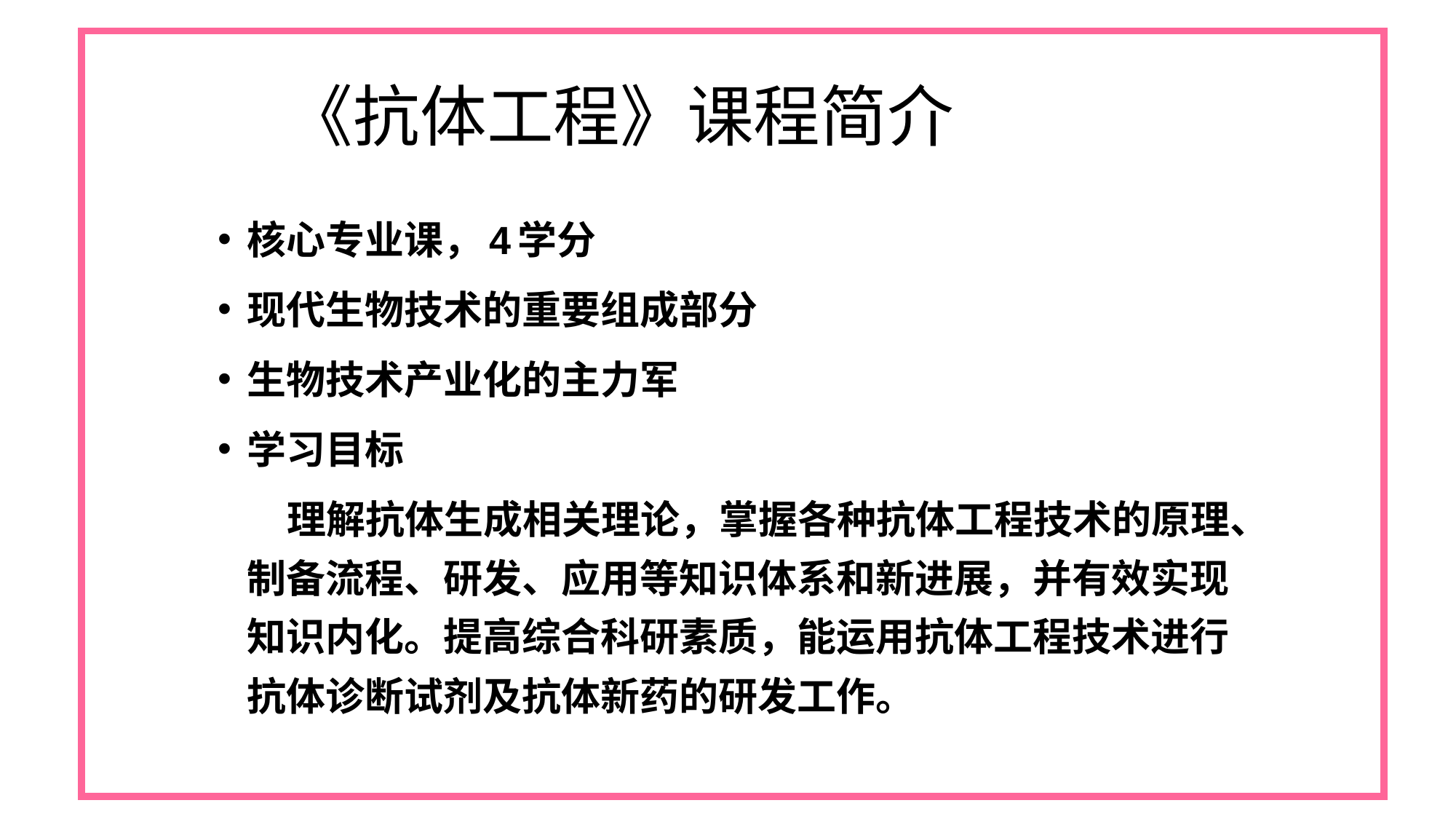

# 《抗体工程》课程简介
核心专业课，4学分
现代生物技术的重要组成部分
生物技术产业化的主力军
学习目标
       理解抗体生成相关理论，掌握各种抗体工程技术的原理、制备流程、研发、应用等知识体系和新进展，并有效实现知识内化。提高综合科研素质，能运用抗体工程技术进行抗体诊断试剂及抗体新药的研发工作。